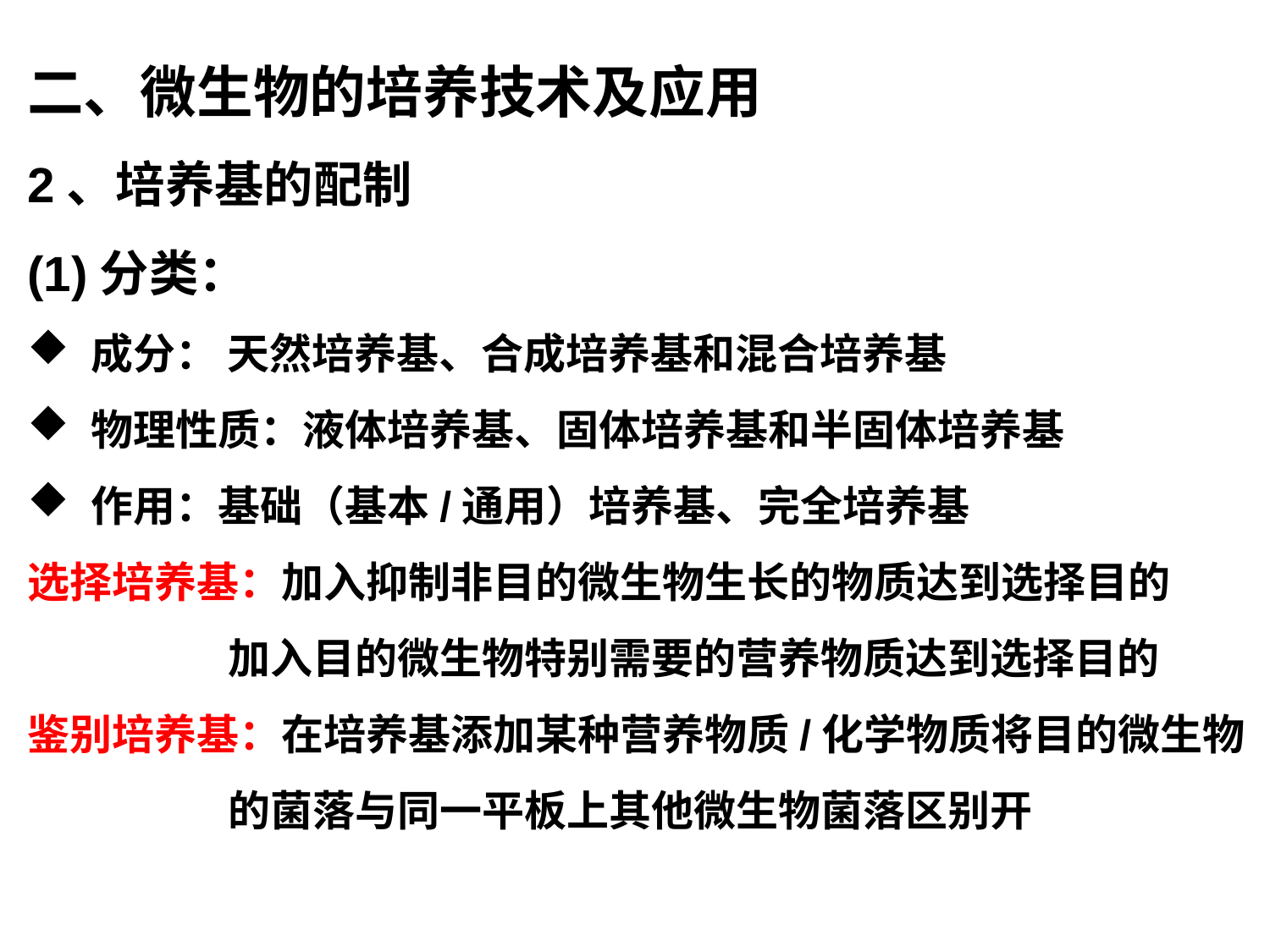

二、微生物的培养技术及应用
2、培养基的配制
(1)分类：
成分： 天然培养基、合成培养基和混合培养基
物理性质：液体培养基、固体培养基和半固体培养基
作用：基础（基本/通用）培养基、完全培养基
选择培养基：加入抑制非目的微生物生长的物质达到选择目的
                    加入目的微生物特别需要的营养物质达到选择目的
鉴别培养基：在培养基添加某种营养物质/化学物质将目的微生物
                    的菌落与同一平板上其他微生物菌落区别开